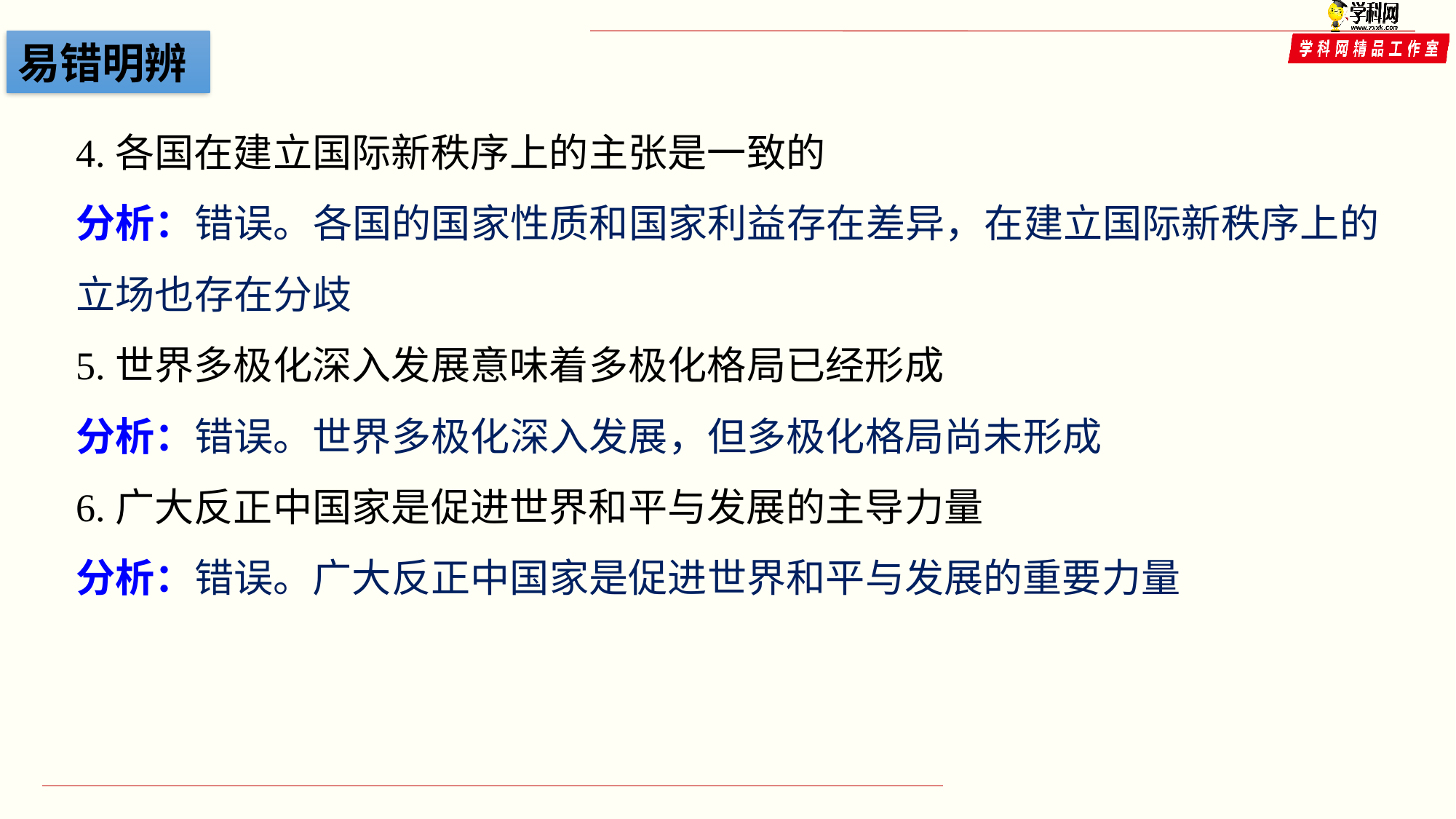

易错明辨
4.各国在建立国际新秩序上的主张是一致的
分析：错误。各国的国家性质和国家利益存在差异，在建立国际新秩序上的立场也存在分歧
5.世界多极化深入发展意味着多极化格局已经形成
分析：错误。世界多极化深入发展，但多极化格局尚未形成
6.广大反正中国家是促进世界和平与发展的主导力量
分析：错误。广大反正中国家是促进世界和平与发展的重要力量